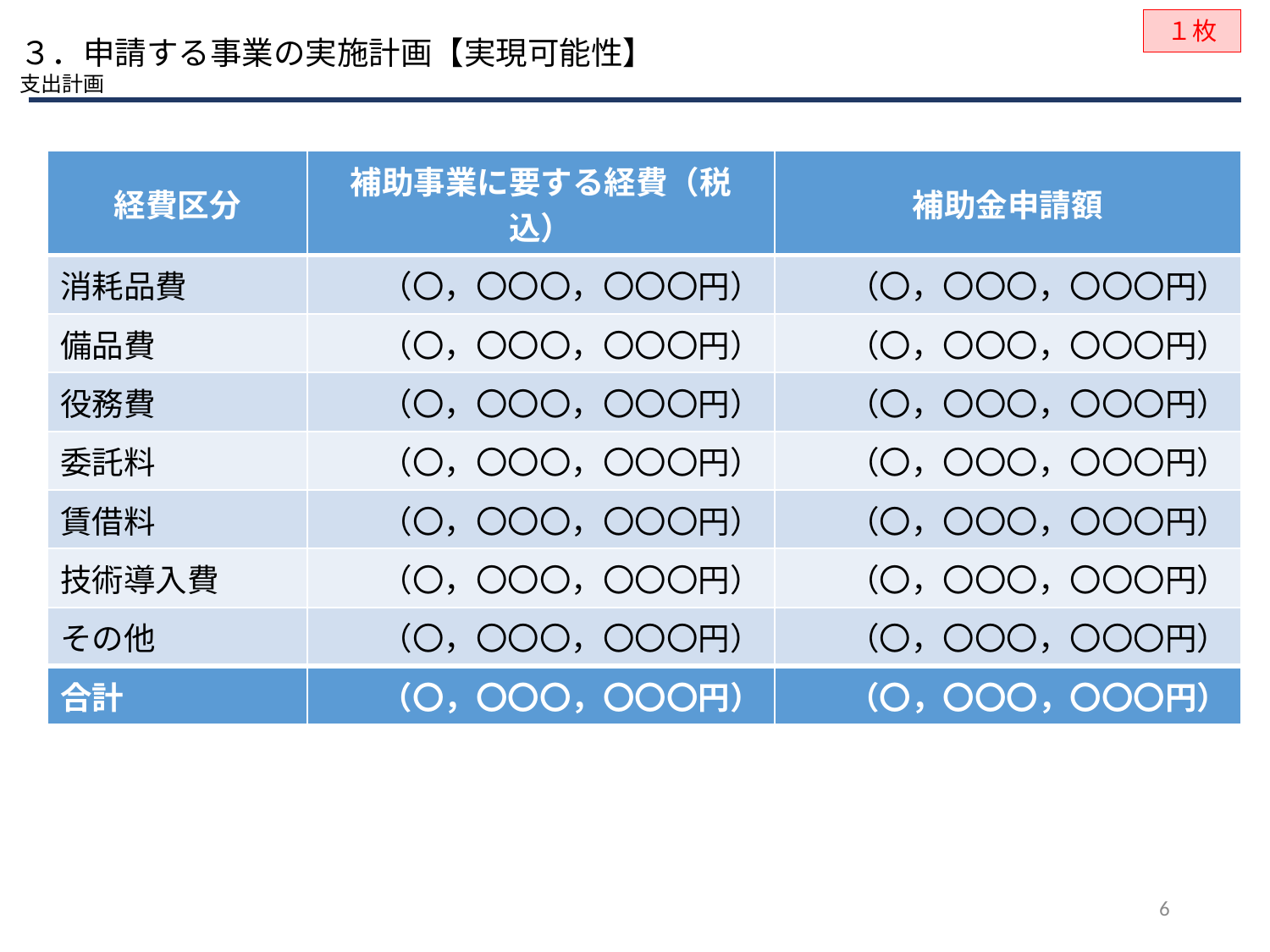

１枚
３．申請する事業の実施計画【実現可能性】
支出計画
| 経費区分 | 補助事業に要する経費（税込） | 補助金申請額 |
| --- | --- | --- |
| 消耗品費 | （〇，〇〇〇，〇〇〇円） | （〇，〇〇〇，〇〇〇円） |
| 備品費 | （〇，〇〇〇，〇〇〇円） | （〇，〇〇〇，〇〇〇円） |
| 役務費 | （〇，〇〇〇，〇〇〇円） | （〇，〇〇〇，〇〇〇円） |
| 委託料 | （〇，〇〇〇，〇〇〇円） | （〇，〇〇〇，〇〇〇円） |
| 賃借料 | （〇，〇〇〇，〇〇〇円） | （〇，〇〇〇，〇〇〇円） |
| 技術導入費 | （〇，〇〇〇，〇〇〇円） | （〇，〇〇〇，〇〇〇円） |
| その他 | （〇，〇〇〇，〇〇〇円） | （〇，〇〇〇，〇〇〇円） |
| 合計 | （〇，〇〇〇，〇〇〇円） | （〇，〇〇〇，〇〇〇円） |
6